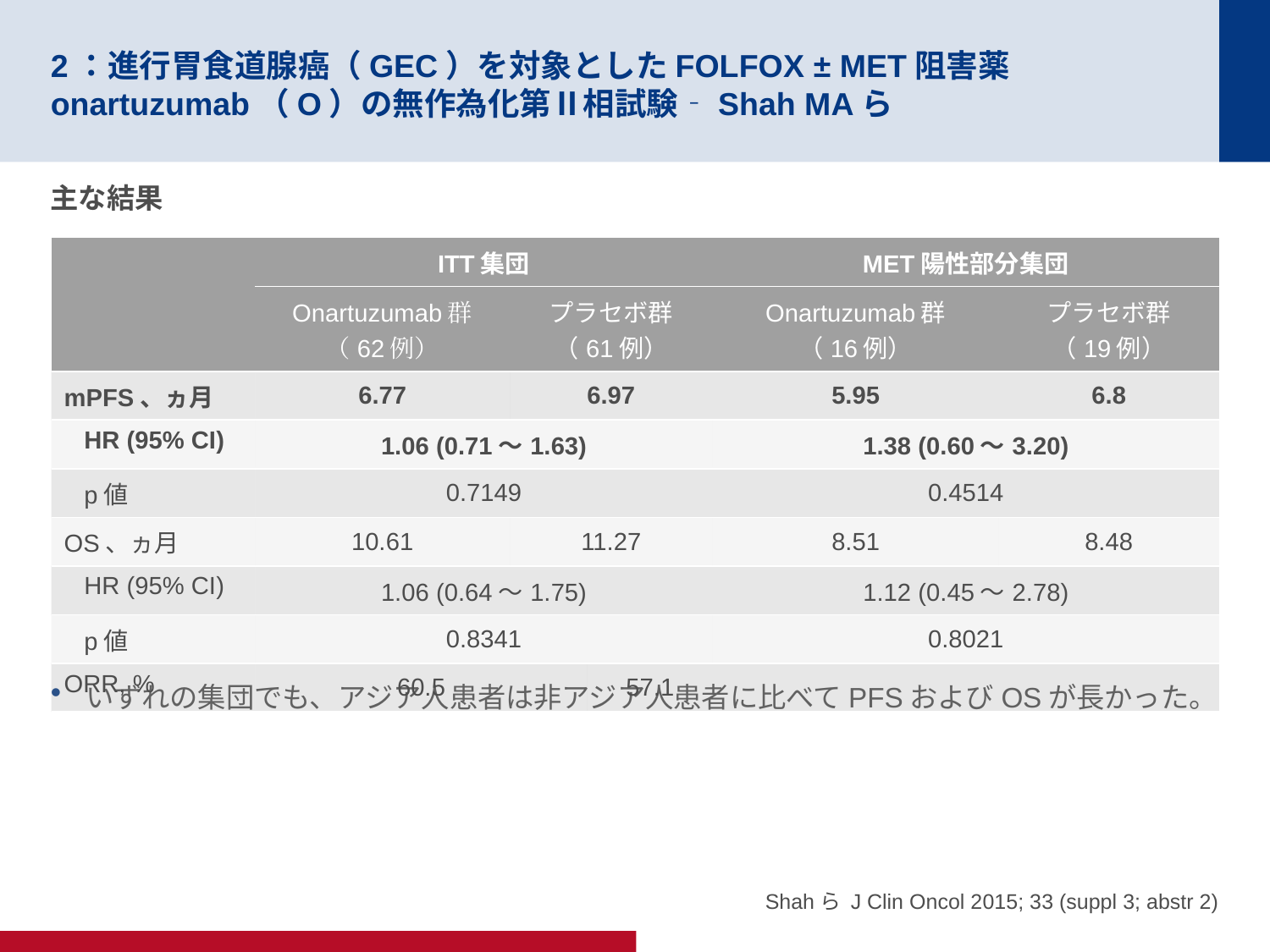

# 2：進行胃食道腺癌（GEC）を対象としたFOLFOX ± MET阻害薬onartuzumab（O）の無作為化第Ⅱ相試験‐Shah MAら
主な結果
いずれの集団でも、アジア人患者は非アジア人患者に比べてPFSおよびOSが長かった。

|  | ITT集団 |  |  | MET陽性部分集団 |  |
| --- | --- | --- | --- | --- | --- |
|  | Onartuzumab群 （62例） | プラセボ群 （61例） |  | Onartuzumab群 （16例） | プラセボ群 （19例） |
| mPFS、ヵ月 | 6.77 | 6.97 |  | 5.95 | 6.8 |
| HR (95% CI) | 1.06 (0.71～1.63) |  |  | 1.38 (0.60～3.20) |  |
| p値 | 0.7149 |  |  | 0.4514 |  |
| OS、ヵ月 | 10.61 | 11.27 |  | 8.51 | 8.48 |
| HR (95% CI) | 1.06 (0.64～1.75) |  |  | 1.12 (0.45～2.78) |  |
| p値 | 0.8341 |  |  | 0.8021 |  |
| ORR, % | 60.5 |  | 57.1 |  |  |
Shahら J Clin Oncol 2015; 33 (suppl 3; abstr 2)